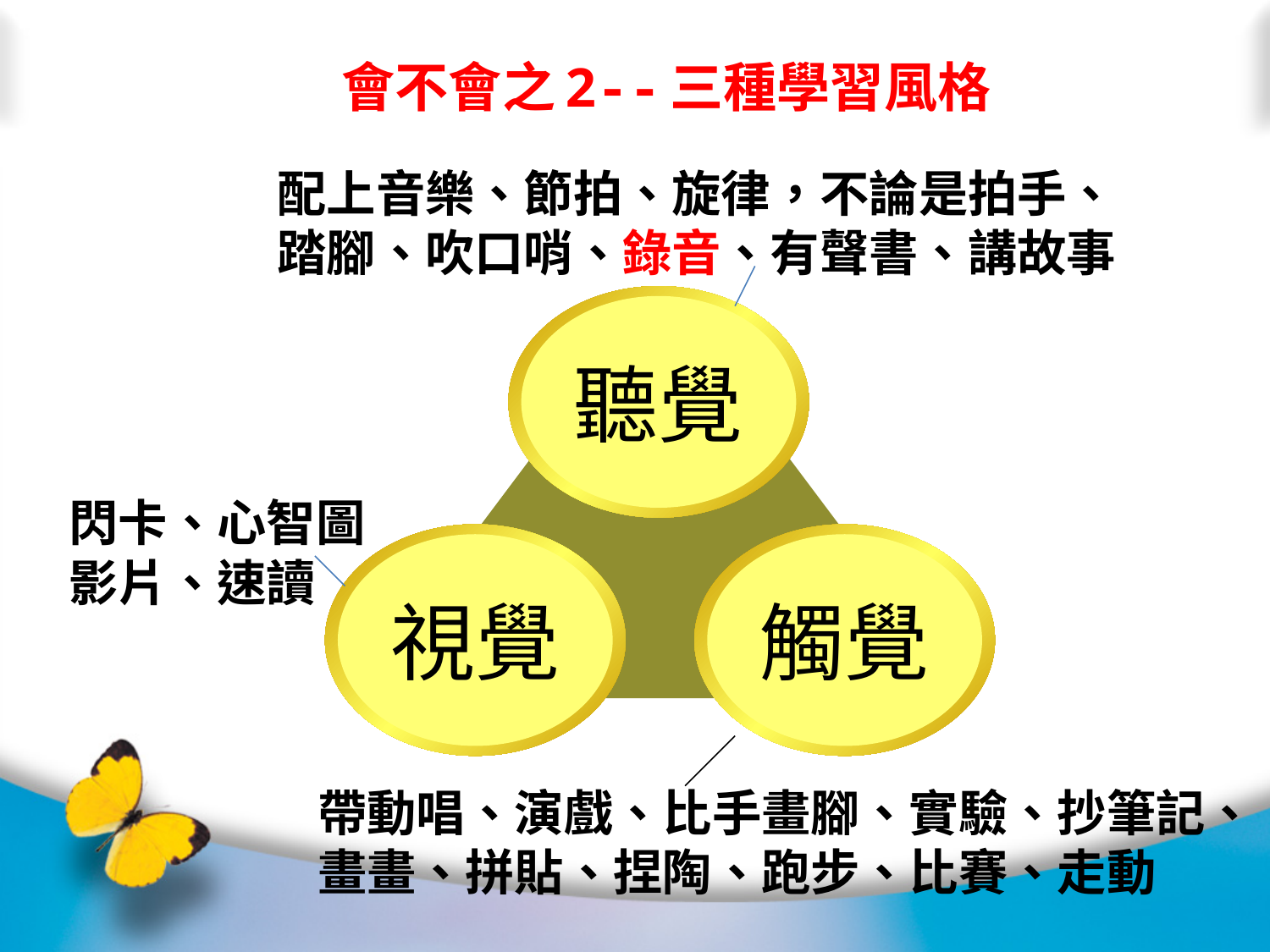

# 會不會之2--三種學習風格
配上音樂、節拍、旋律，不論是拍手、踏腳、吹口哨、錄音、有聲書、講故事

聽覺

視覺

觸覺
閃卡、心智圖
影片、速讀
帶動唱、演戲、比手畫腳、實驗、抄筆記、
畫畫、拼貼、捏陶、跑步、比賽、走動